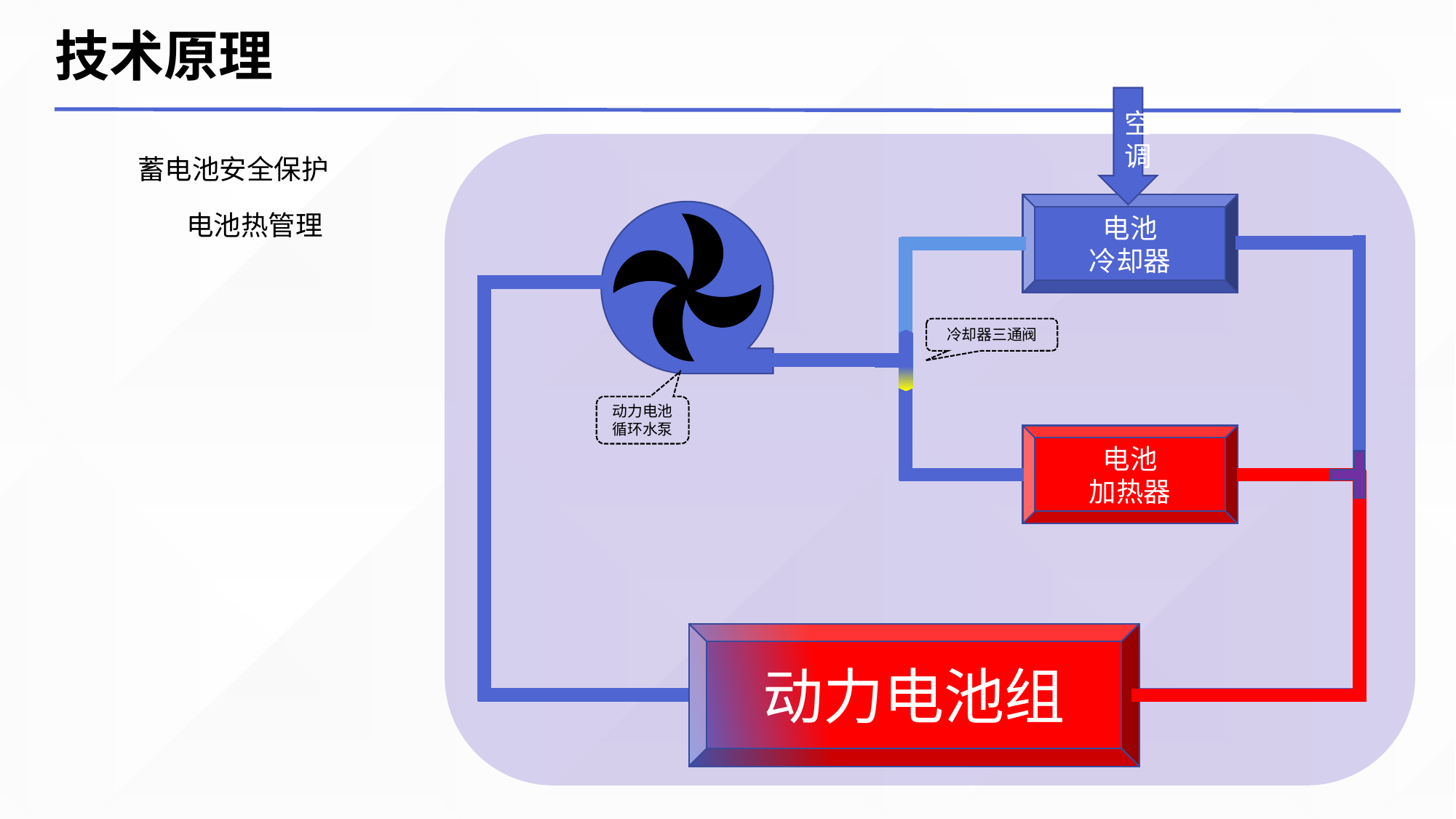

技术原理
空调

蓄电池安全保护
电池
冷却器

电池热管理

冷却器三通阀

动力电池
循环水泵
电池
加热器

动力电池组
动力电池组